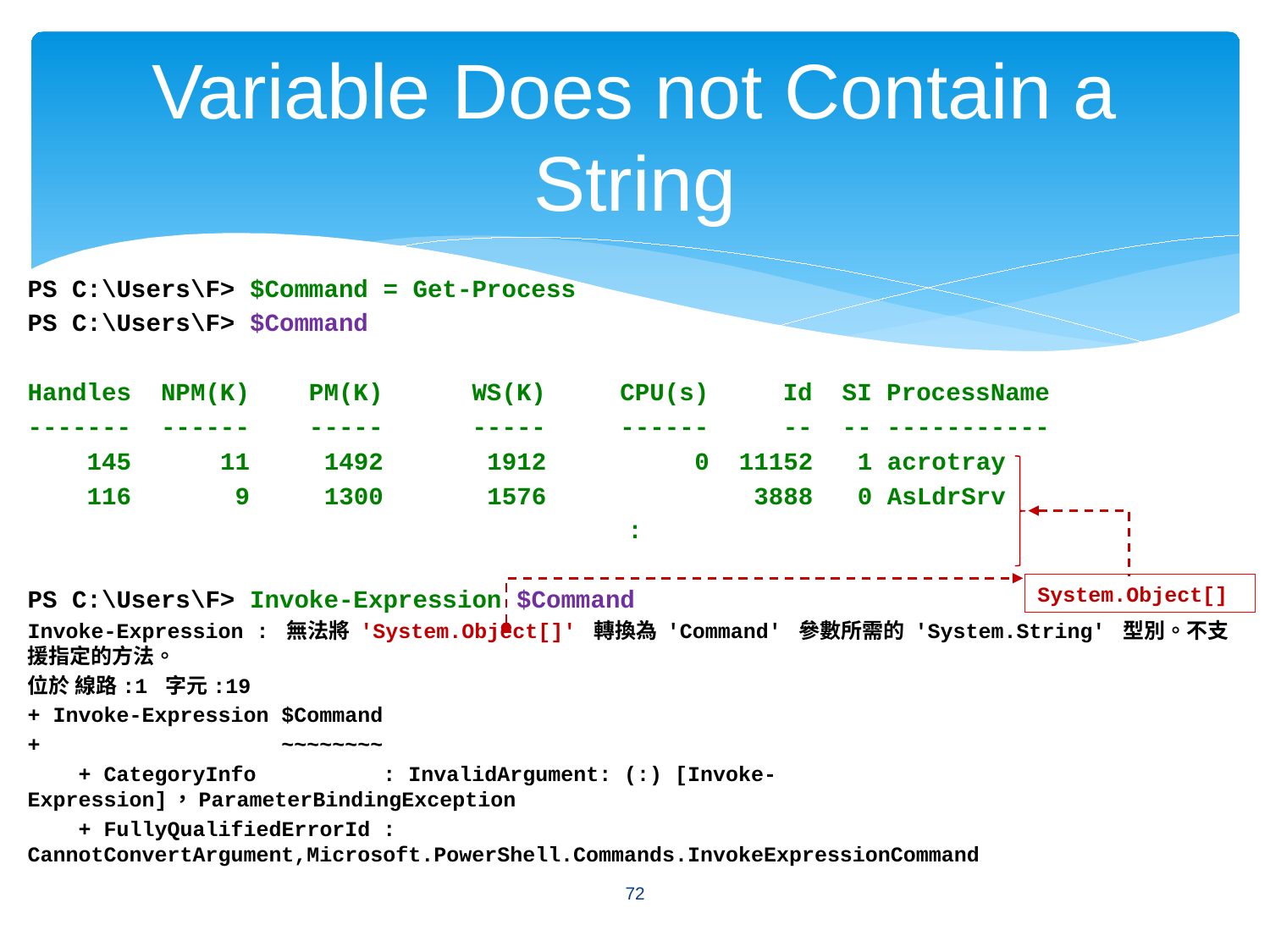

# Variable Does not Contain a String
PS C:\Users\F> $Command = Get-Process
PS C:\Users\F> $Command

Handles  NPM(K)    PM(K)      WS(K)     CPU(s)     Id  SI ProcessName
-------  ------    -----      -----     ------     --  -- -----------
    145      11     1492       1912          0  11152   1 acrotray
    116       9     1300       1576              3888   0 AsLdrSrv
:

PS C:\Users\F> Invoke-Expression $Command
Invoke-Expression : 無法將 'System.Object[]' 轉換為 'Command' 參數所需的 'System.String' 型別。不支援指定的方法。
位於 線路:1 字元:19
+ Invoke-Expression $Command
+                   ~~~~~~~~
    + CategoryInfo          : InvalidArgument: (:) [Invoke-Expression]，ParameterBindingException
    + FullyQualifiedErrorId : CannotConvertArgument,Microsoft.PowerShell.Commands.InvokeExpressionCommand

System.Object[]

72